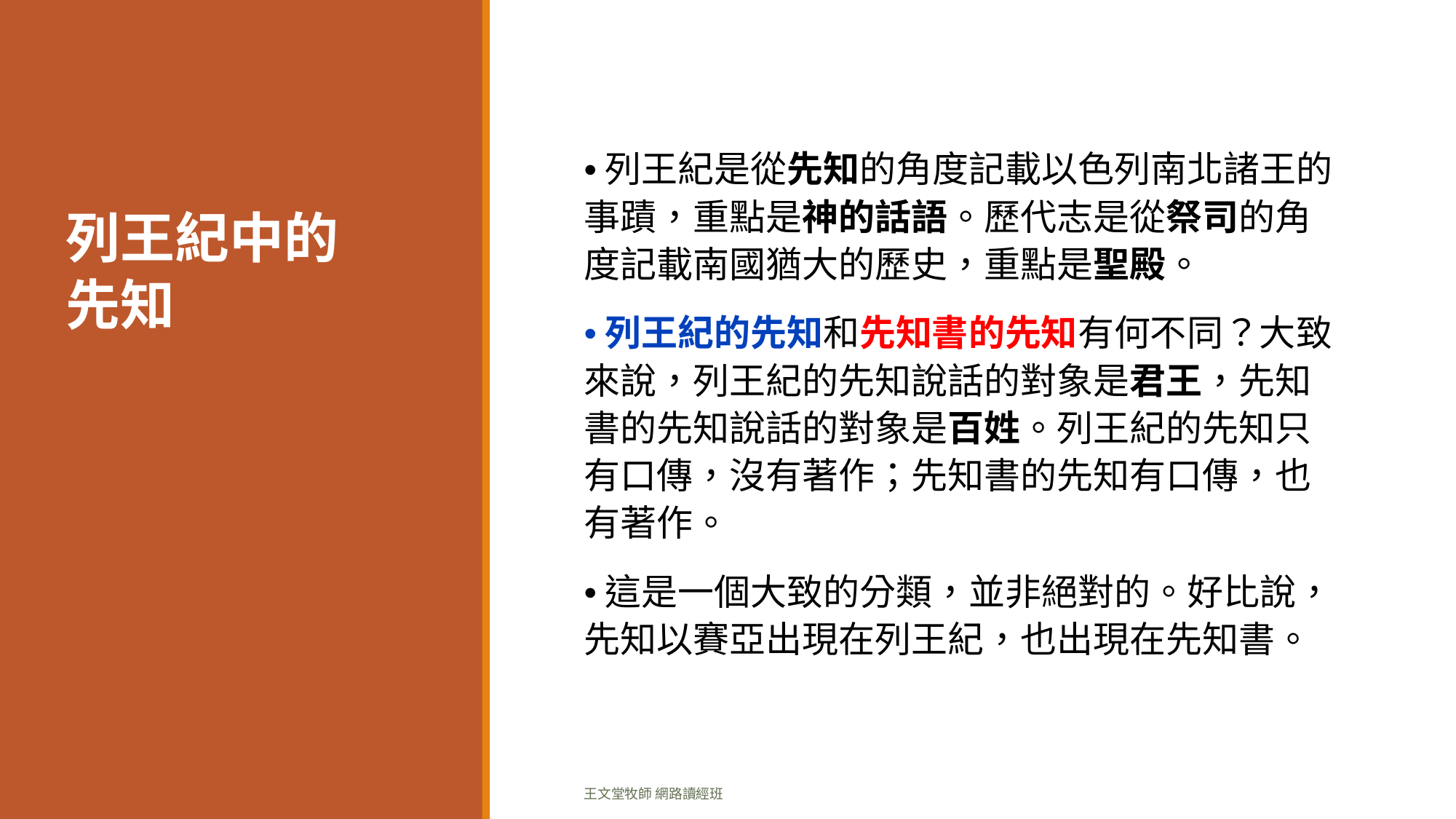

# 列王紀中的 先知

•列王紀是從先知的角度記載以色列南北諸王的事蹟，重點是神的話語。歷代志是從祭司的角度記載南國猶大的歷史，重點是聖殿。
•列王紀的先知和先知書的先知有何不同？大致來說，列王紀的先知說話的對象是君王，先知書的先知說話的對象是百姓。列王紀的先知只有口傳，沒有著作；先知書的先知有口傳，也有著作。
•這是一個大致的分類，並非絕對的。好比說，先知以賽亞出現在列王紀，也出現在先知書。

王文堂牧師 網路讀經班